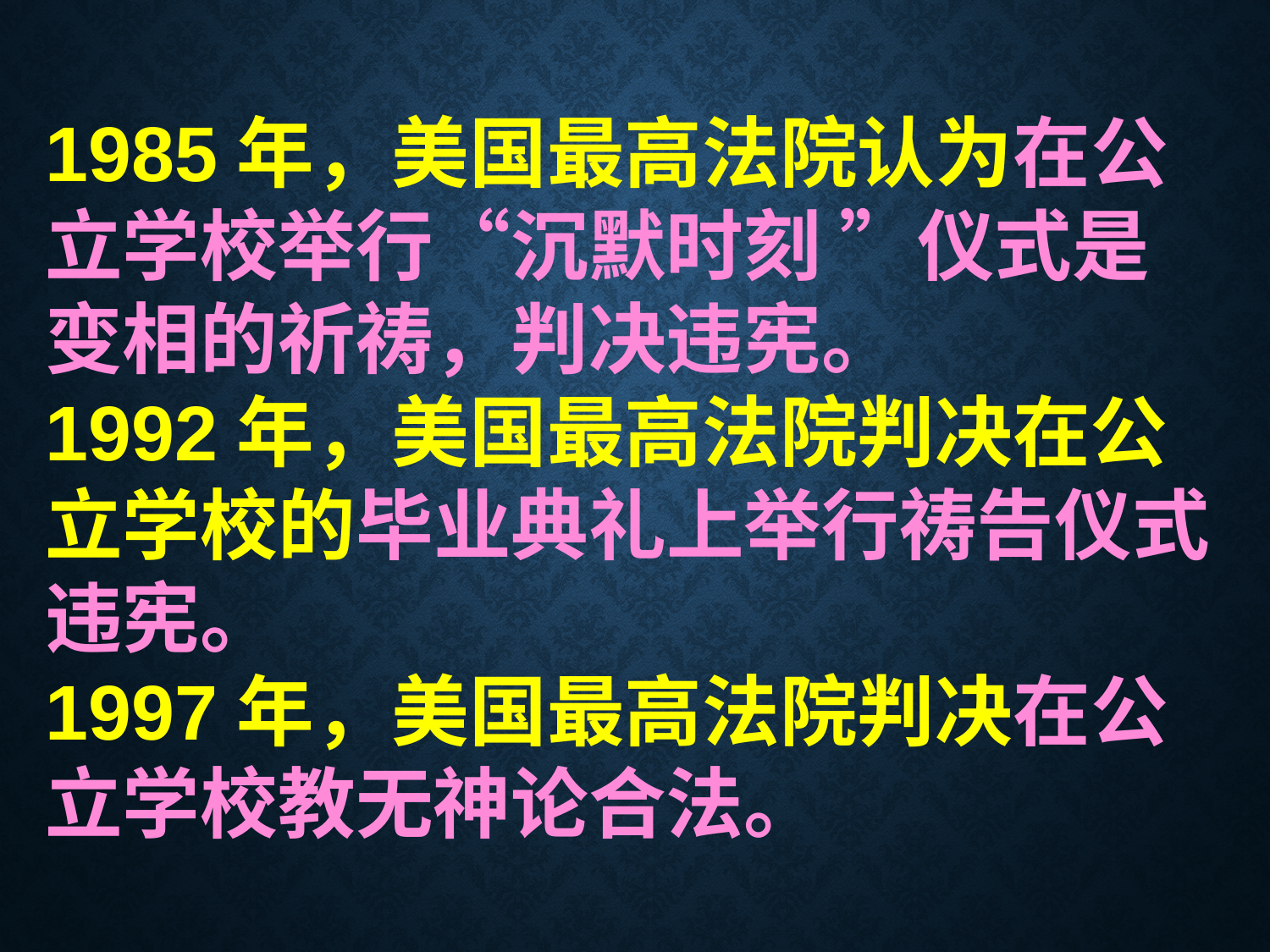

1985年，美国最高法院认为在公立学校举行“沉默时刻 ”仪式是变相的祈祷，判决违宪。
1992年，美国最高法院判决在公立学校的毕业典礼上举行祷告仪式违宪。
1997年，美国最高法院判决在公立学校教无神论合法。